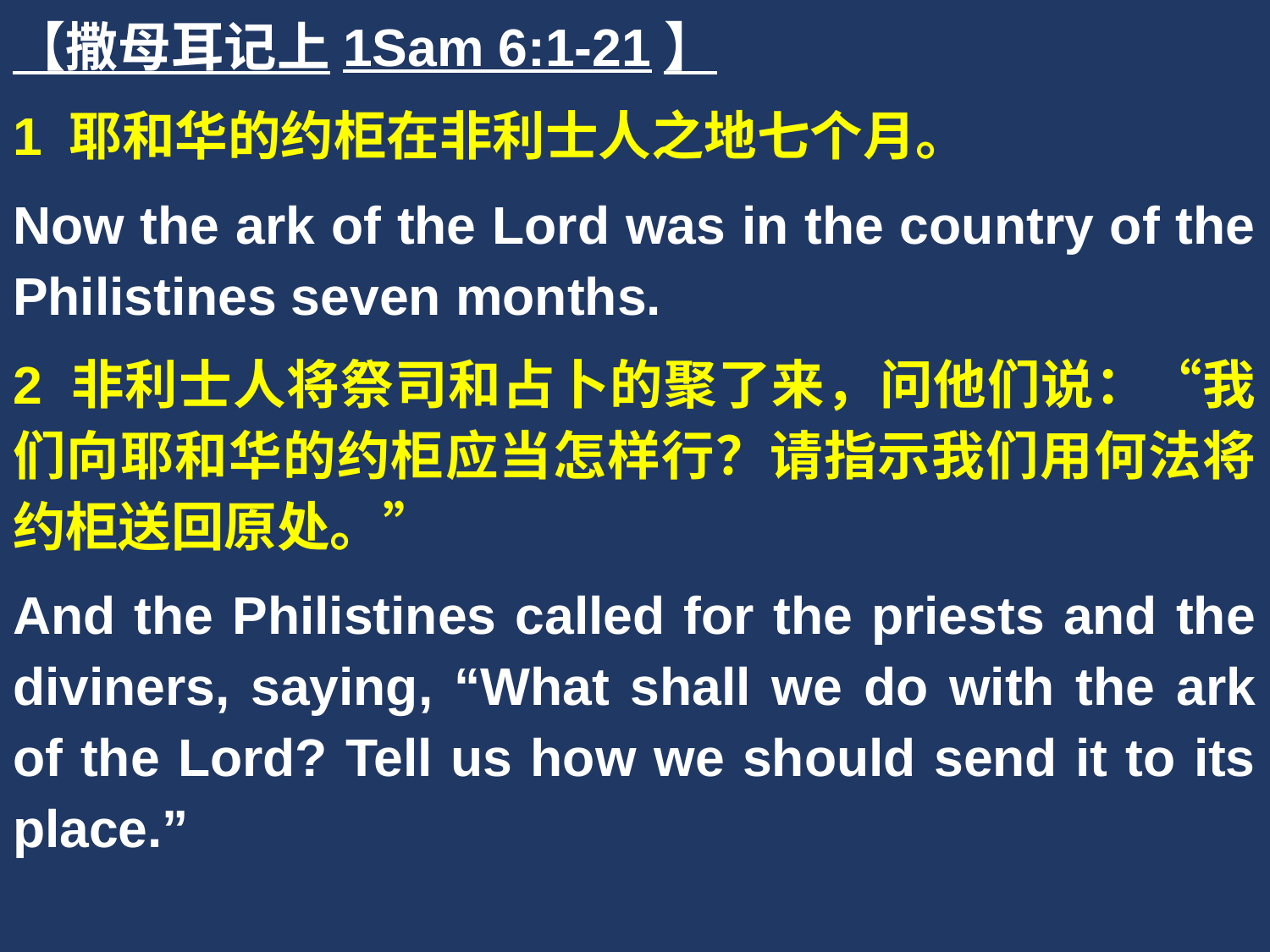

【撒母耳记上1Sam 6:1-21】
1 耶和华的约柜在非利士人之地七个月。
Now the ark of the Lord was in the country of the Philistines seven months.
2 非利士人将祭司和占卜的聚了来，问他们说：“我们向耶和华的约柜应当怎样行？请指示我们用何法将约柜送回原处。”
And the Philistines called for the priests and the diviners, saying, “What shall we do with the ark of the Lord? Tell us how we should send it to its place.”